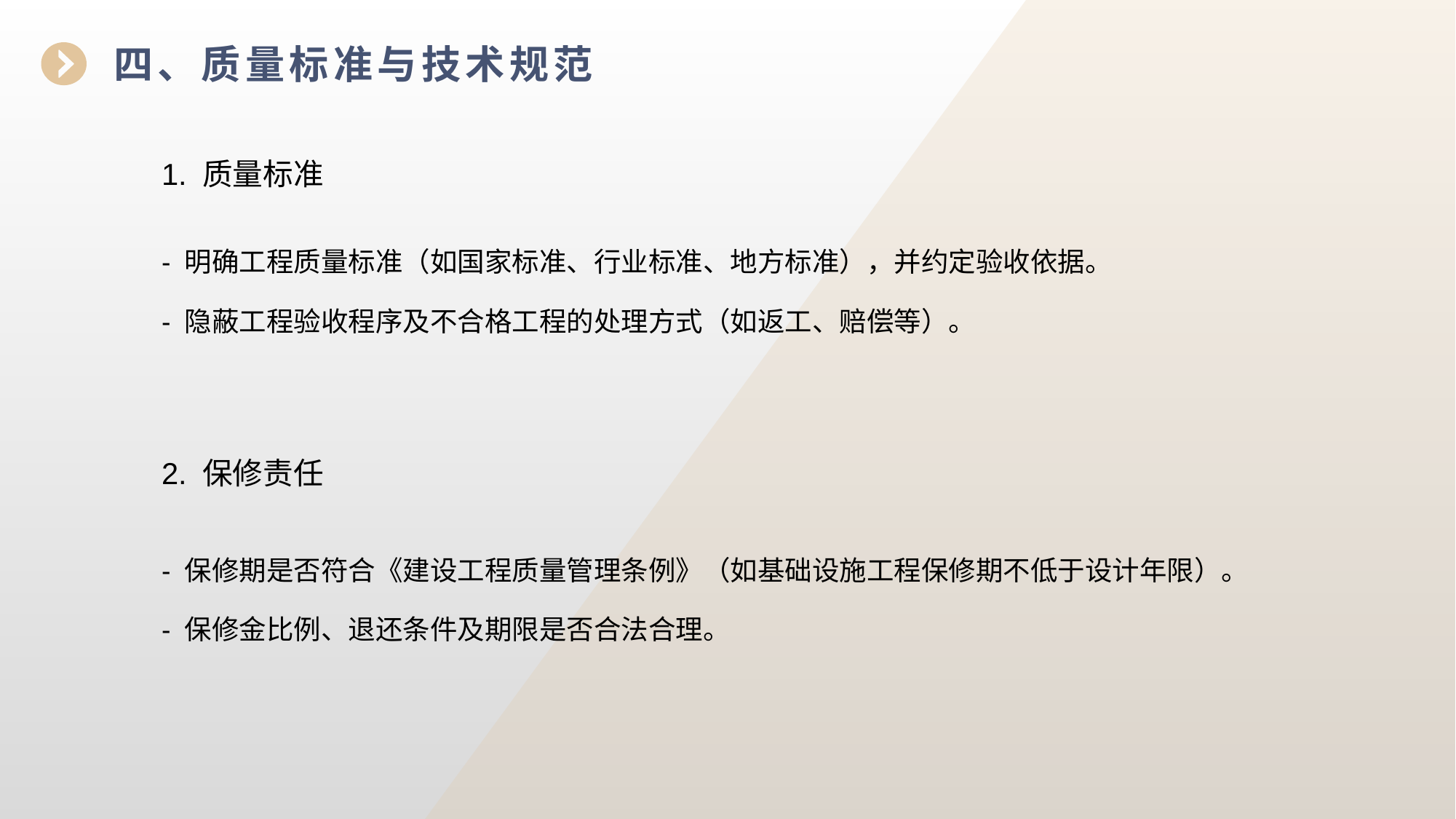

四、质量标准与技术规范

1. 质量标准
- 明确工程质量标准（如国家标准、行业标准、地方标准），并约定验收依据。
- 隐蔽工程验收程序及不合格工程的处理方式（如返工、赔偿等）。
2. 保修责任
- 保修期是否符合《建设工程质量管理条例》（如基础设施工程保修期不低于设计年限）。
- 保修金比例、退还条件及期限是否合法合理。